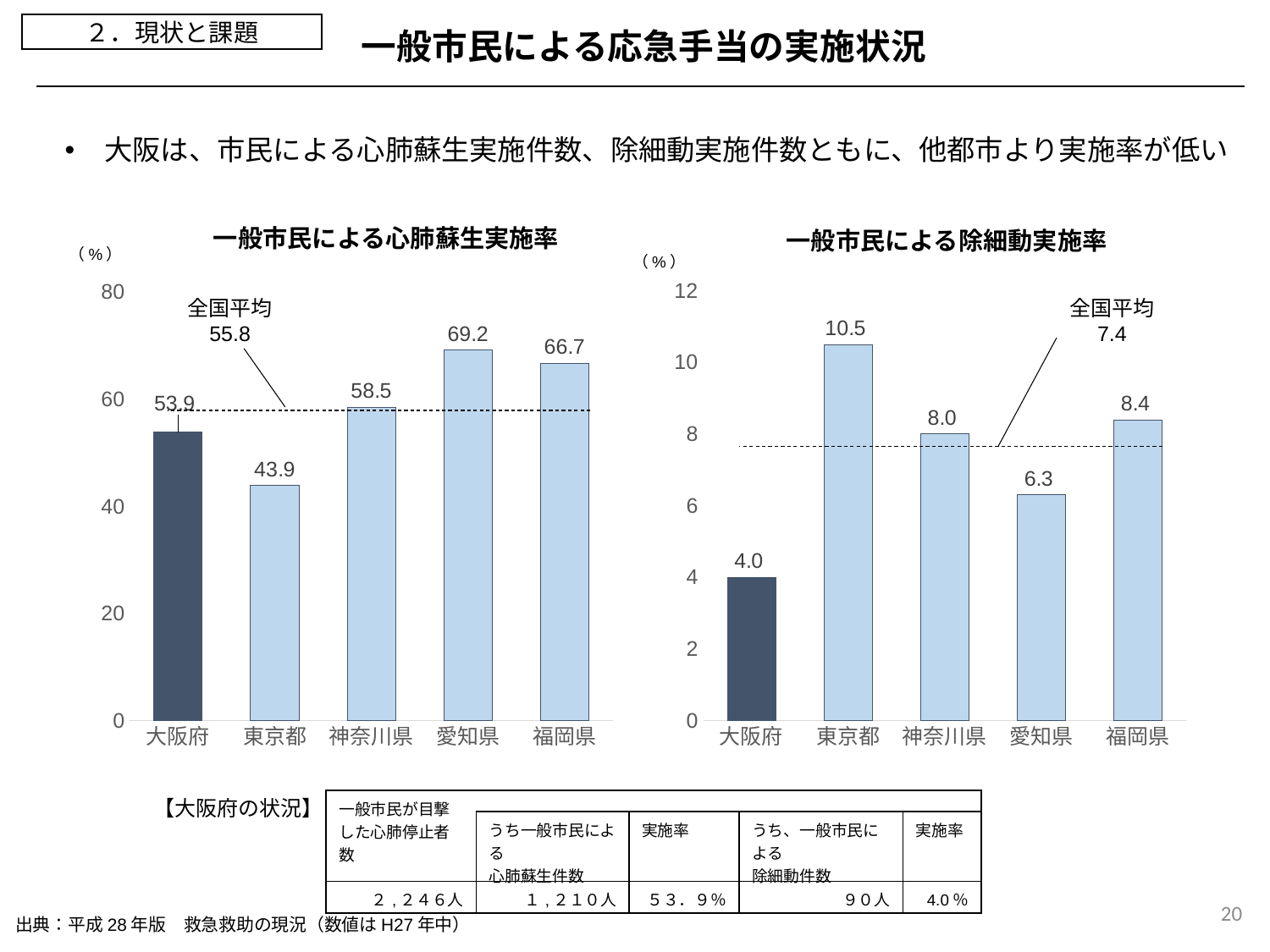

２．現状と課題
一般市民による応急手当の実施状況
大阪は、市民による心肺蘇生実施件数、除細動実施件数ともに、他都市より実施率が低い
一般市民による心肺蘇生実施率
一般市民による除細動実施率
（%）
（%）

### Chart

| Category | 除細動 |
|---|---|
| 大阪府 | 4.0 |
| 東京都 | 10.5 |
| 神奈川県 | 8.0 |
| 愛知県 | 6.3 |
| 福岡県 | 8.4 |

### Chart

| Category | 心肺蘇生 |
|---|---|
| 大阪府 | 53.9 |
| 東京都 | 43.9 |
| 神奈川県 | 58.5 |
| 愛知県 | 69.2 |
| 福岡県 | 66.7 |
全国平均
55.8
全国平均
7.4
【大阪府の状況】
| 一般市民が目撃 した心肺停止者数 |  |  |  |  |
| --- | --- | --- | --- | --- |
|  | うち一般市民による 心肺蘇生件数 | 実施率 | うち、一般市民による 除細動件数 | 実施率 |
| ２,２４６人 | １,２１０人 | ５３．９％ | ９０人 | 4.0％ |
20
出典：平成28年版　救急救助の現況（数値はH27年中）